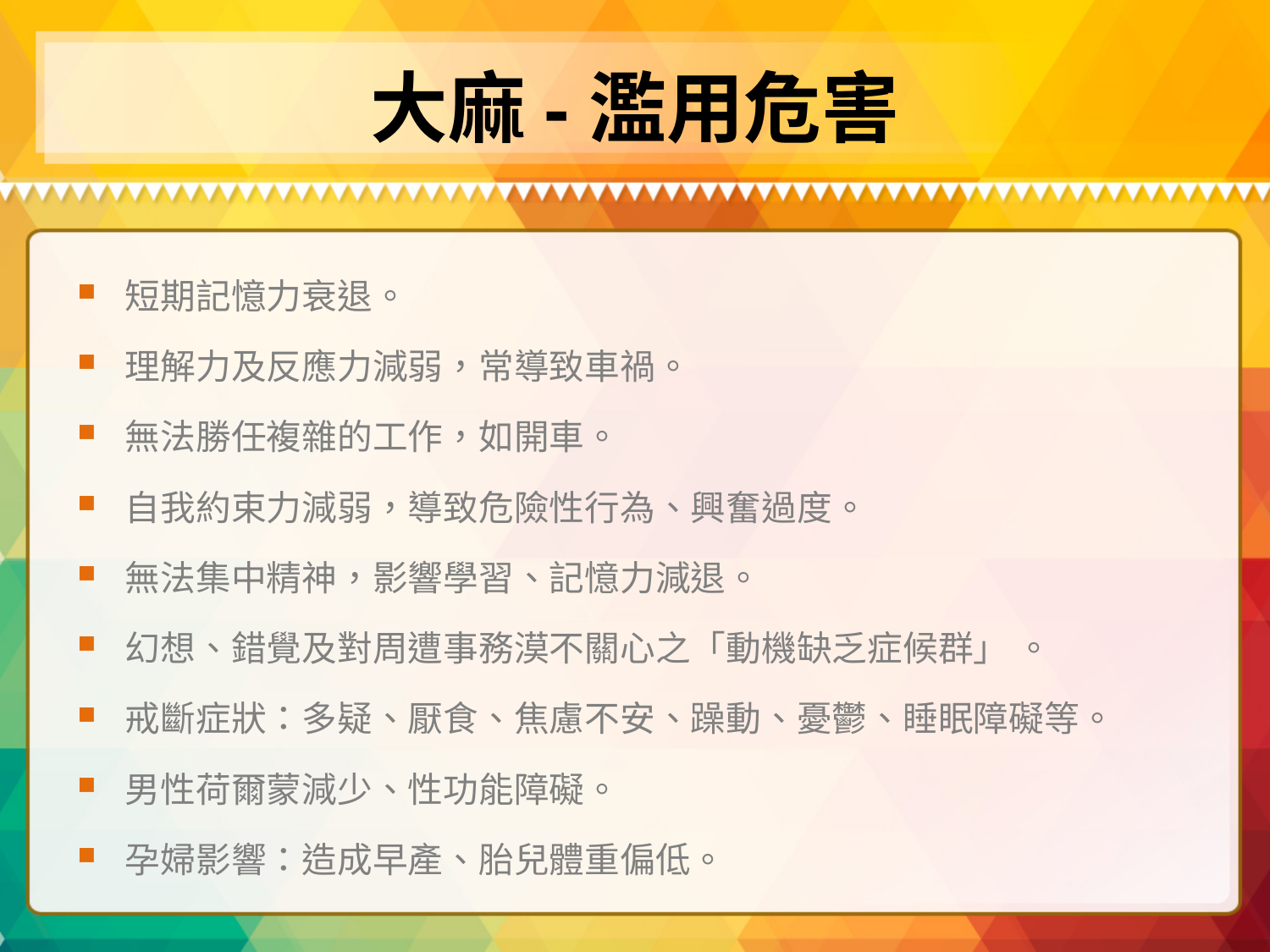

# 大麻-濫用危害
短期記憶力衰退。
理解力及反應力減弱，常導致車禍。
無法勝任複雜的工作，如開車。
自我約束力減弱，導致危險性行為、興奮過度。
無法集中精神，影響學習、記憶力減退。
幻想、錯覺及對周遭事務漠不關心之「動機缺乏症候群」 。
戒斷症狀：多疑、厭食、焦慮不安、躁動、憂鬱、睡眠障礙等。
男性荷爾蒙減少、性功能障礙。
孕婦影響：造成早產、胎兒體重偏低。